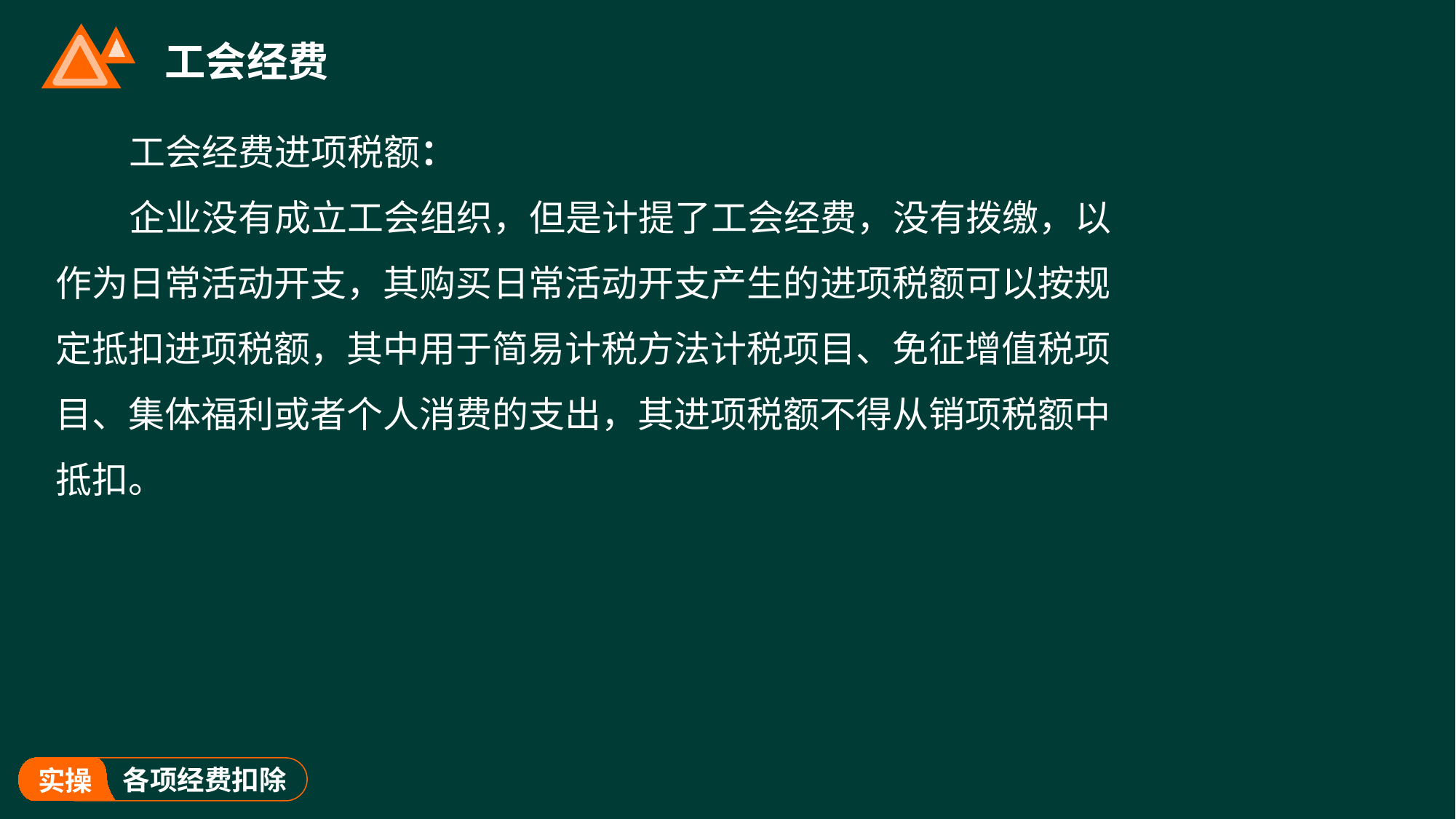

# 工会经费
工会经费进项税额：
企业没有成立工会组织，但是计提了工会经费，没有拨缴，以作为日常活动开支，其购买日常活动开支产生的进项税额可以按规定抵扣进项税额，其中用于简易计税方法计税项目、免征增值税项目、集体福利或者个人消费的支出，其进项税额不得从销项税额中抵扣。